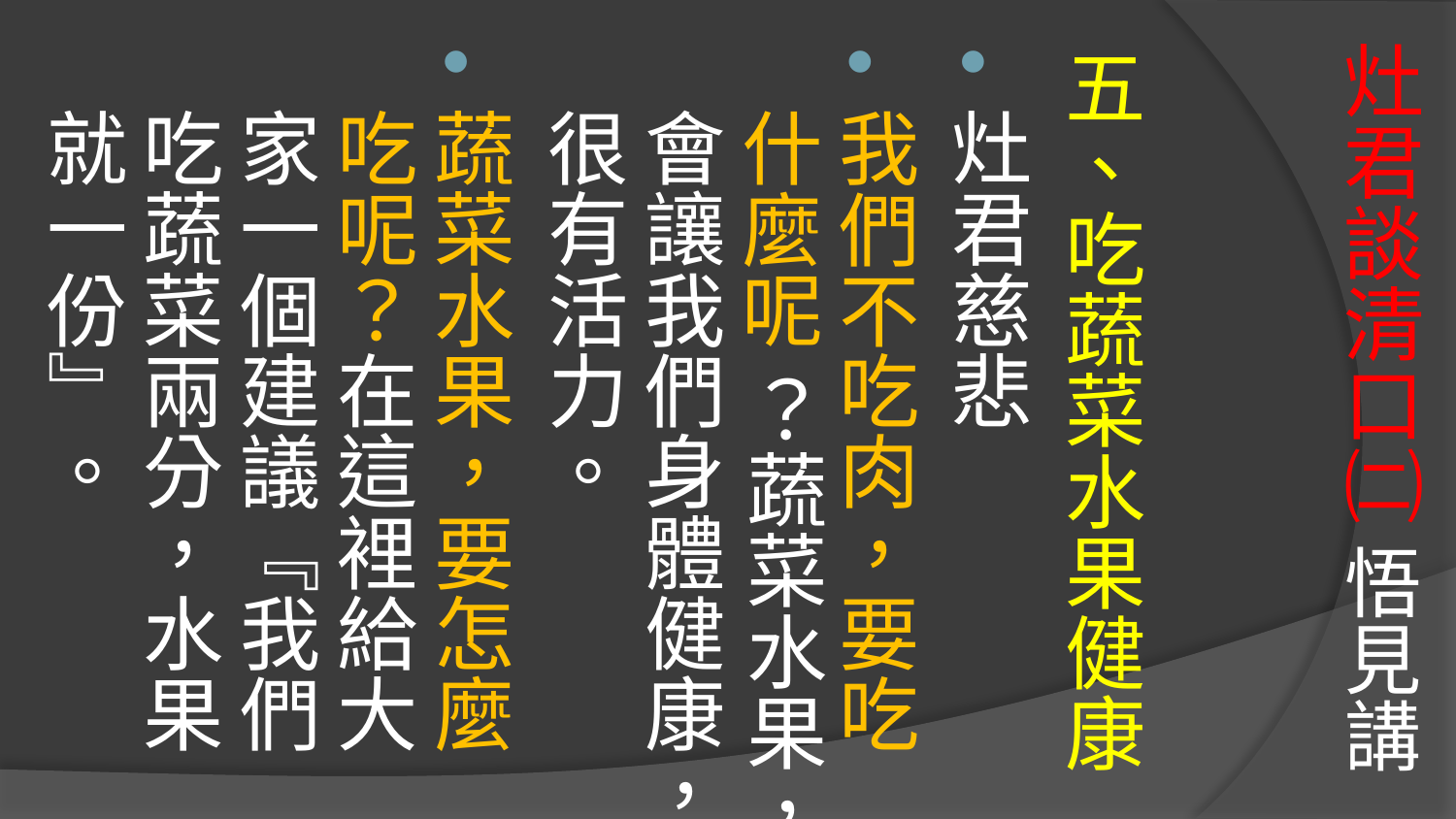

# 灶君談清口㈡ 悟見講
五、吃蔬菜水果健康
灶君慈悲
我們不吃肉，要吃什麼呢 ？蔬菜水果，會讓我們身體健康，很有活力。
蔬菜水果，要怎麼吃呢？在這裡給大家一個建議『我們吃蔬菜兩分，水果就一份』。